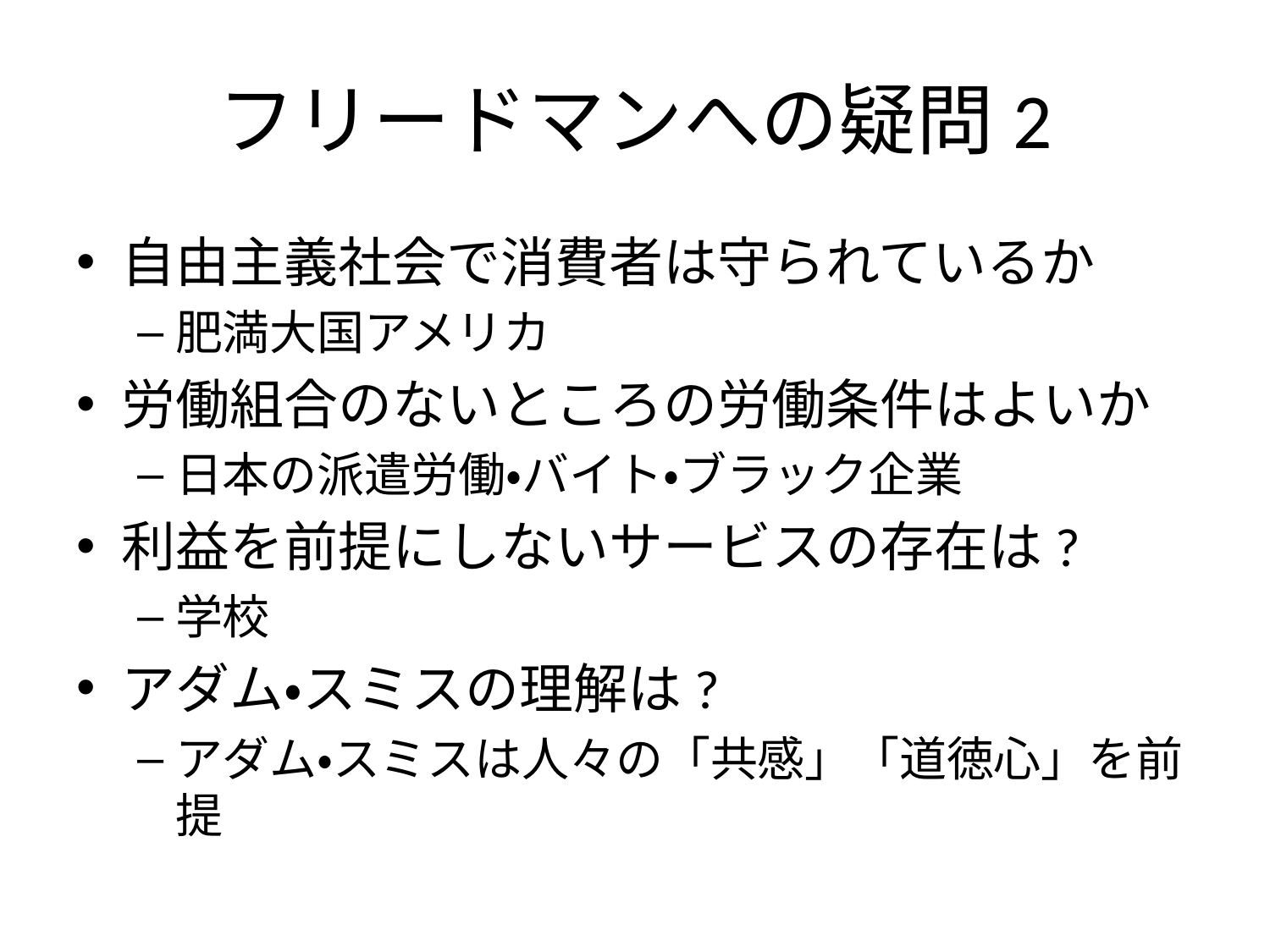

# フリードマンへの疑問2
自由主義社会で消費者は守られているか
肥満大国アメリカ
労働組合のないところの労働条件はよいか
日本の派遣労働・バイト・ブラック企業
利益を前提にしないサービスの存在は?
学校
アダム・スミスの理解は?
アダム・スミスは人々の「共感」「道徳心」を前提